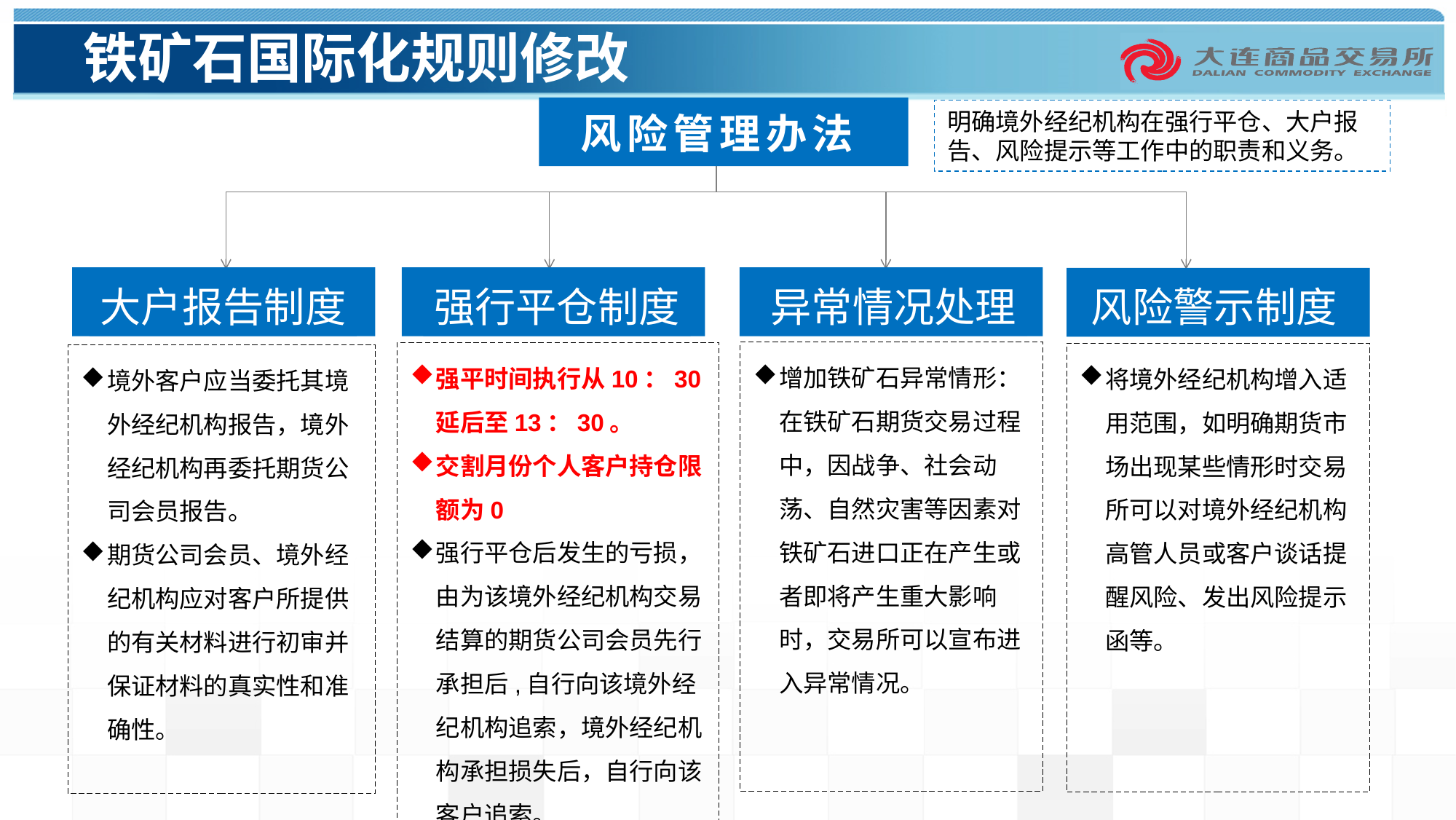

# 铁矿石国际化规则修改

风险管理办法
明确境外经纪机构在强行平仓、大户报告、风险提示等工作中的职责和义务。

大户报告制度

强行平仓制度

异常情况处理

风险警示制度
增加铁矿石异常情形：在铁矿石期货交易过程中，因战争、社会动荡、自然灾害等因素对铁矿石进口正在产生或者即将产生重大影响时，交易所可以宣布进入异常情况。

强平时间执行从10：30延后至13：30。
交割月份个人客户持仓限额为0
强行平仓后发生的亏损，由为该境外经纪机构交易结算的期货公司会员先行承担后,自行向该境外经纪机构追索，境外经纪机构承担损失后，自行向该客户追索。
将境外经纪机构增入适用范围，如明确期货市场出现某些情形时交易所可以对境外经纪机构高管人员或客户谈话提醒风险、发出风险提示函等。

境外客户应当委托其境外经纪机构报告，境外经纪机构再委托期货公司会员报告。
期货公司会员、境外经纪机构应对客户所提供的有关材料进行初审并保证材料的真实性和准确性。